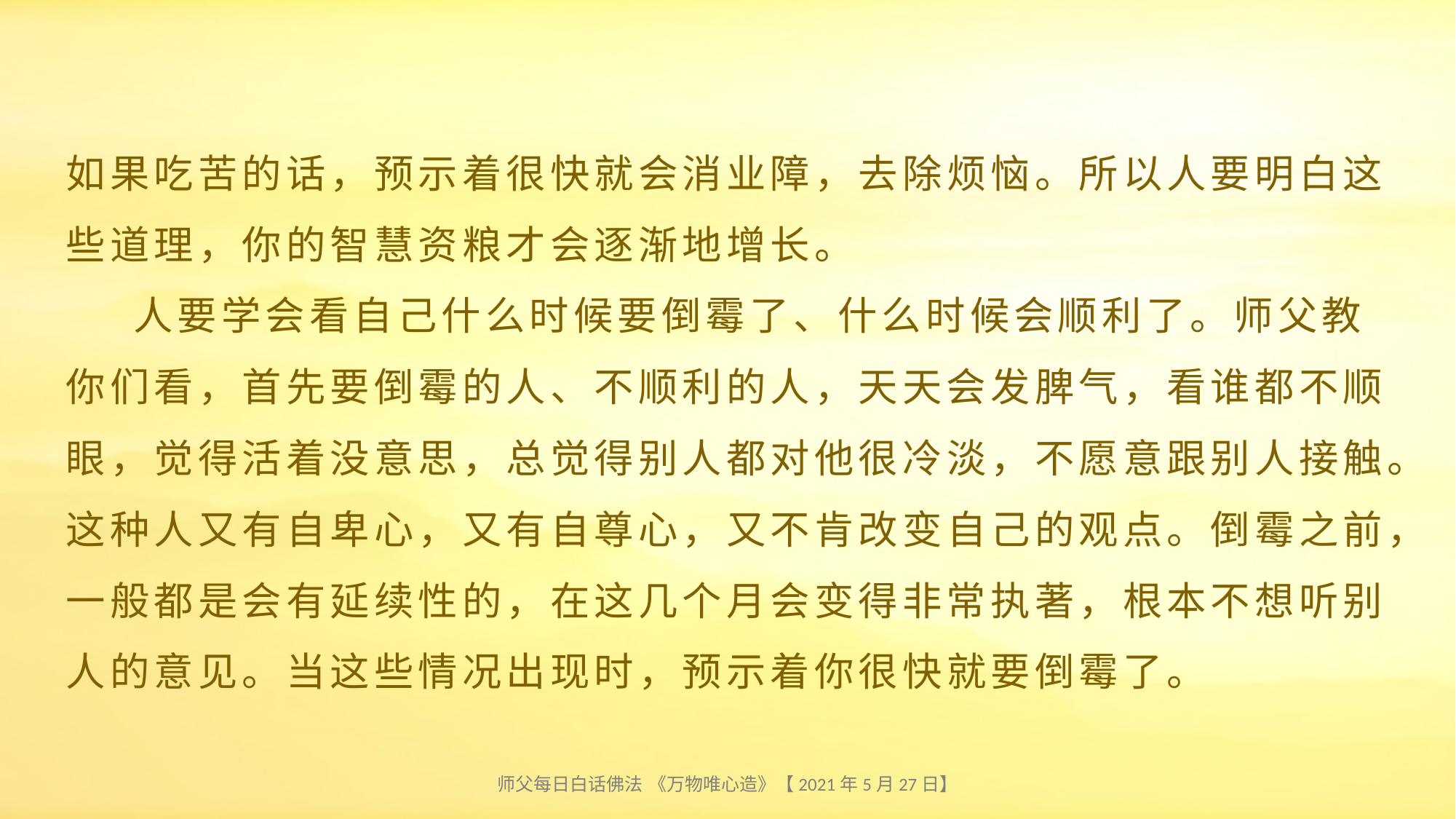

# 如果吃苦的话，预示着很快就会消业障，去除烦恼。所以人要明白这些道理，你的智慧资粮才会逐渐地增长。 人要学会看自己什么时候要倒霉了、什么时候会顺利了。师父教你们看，首先要倒霉的人、不顺利的人，天天会发脾气，看谁都不顺眼，觉得活着没意思，总觉得别人都对他很冷淡，不愿意跟别人接触。这种人又有自卑心，又有自尊心，又不肯改变自己的观点。倒霉之前，一般都是会有延续性的，在这几个月会变得非常执著，根本不想听别人的意见。当这些情况出现时，预示着你很快就要倒霉了。
师父每日白话佛法 《万物唯心造》【2021年5月27日】